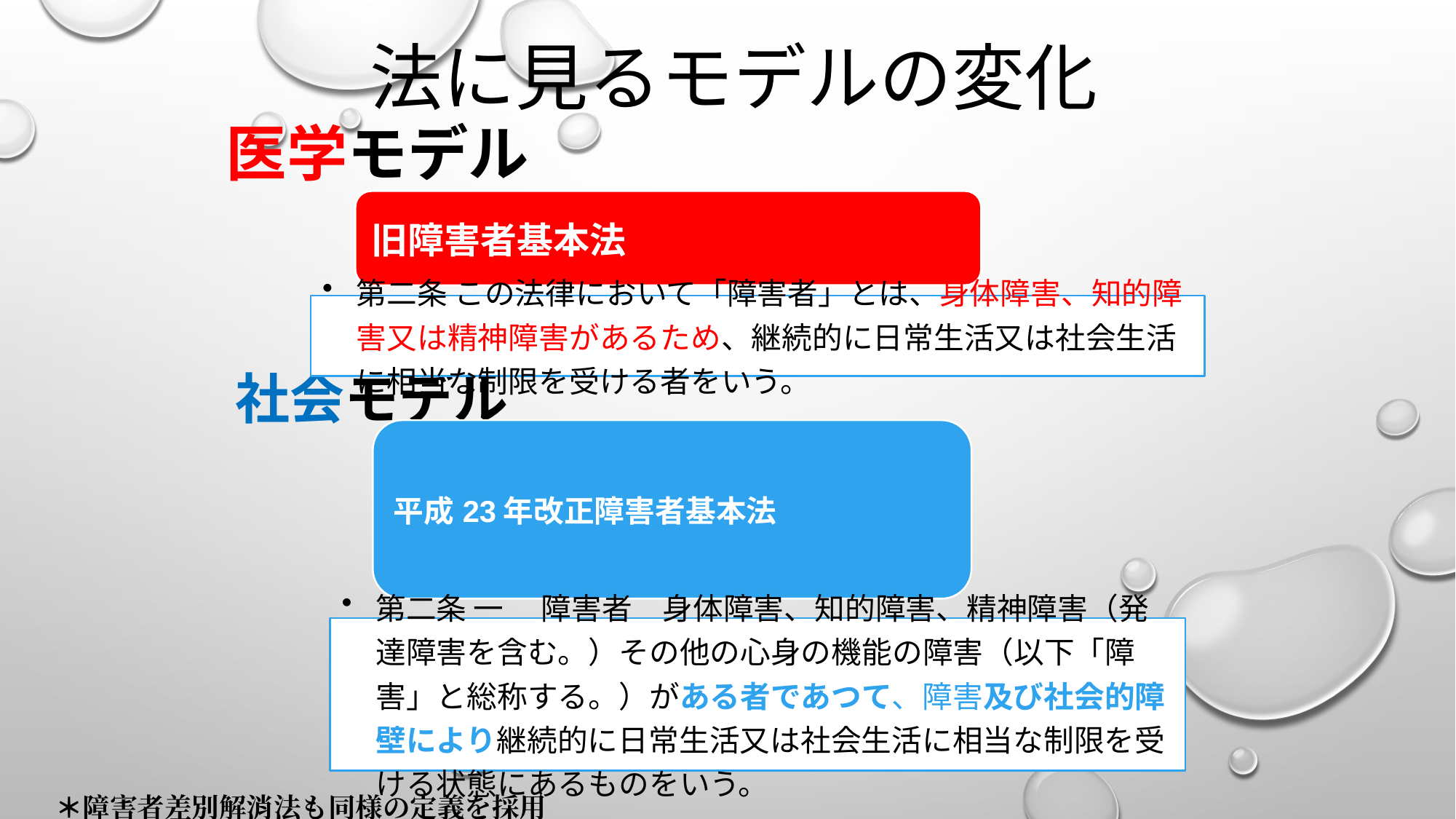

# 法に見るモデルの変化
医学モデル
旧障害者基本法
第二条 この法律において「障害者」とは、身体障害、知的障害又は精神障害があるため、継続的に日常生活又は社会生活に相当な制限を受ける者をいう。
社会モデル
平成23年改正障害者基本法
第二条 一 　障害者　身体障害、知的障害、精神障害（発達障害を含む。）その他の心身の機能の障害（以下「障害」と総称する。）がある者であつて、障害及び社会的障壁により継続的に日常生活又は社会生活に相当な制限を受ける状態にあるものをいう。

＊障害者差別解消法も同様の定義を採用